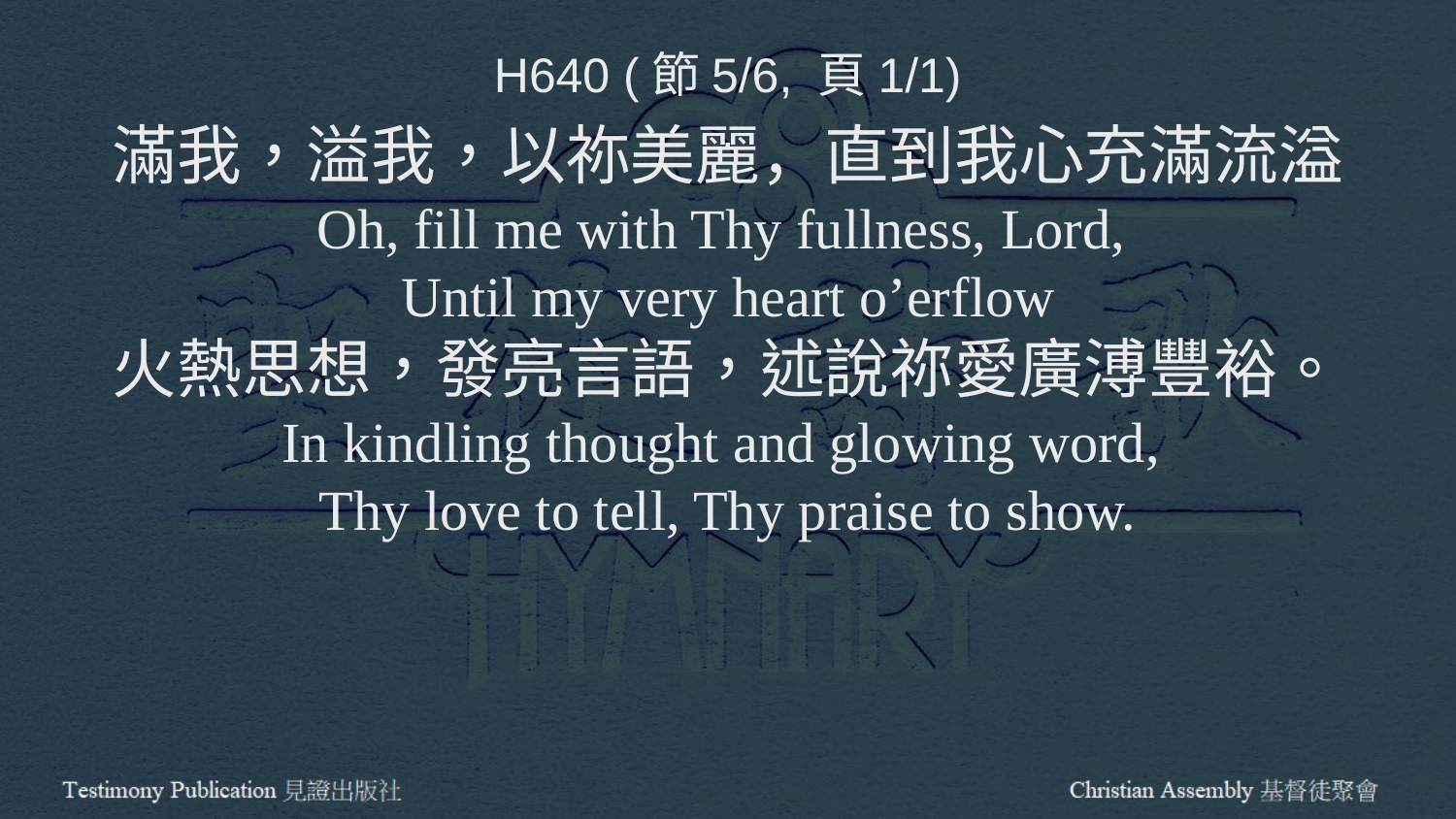

H640 (節5/6, 頁1/1)
滿我，溢我，以祢美麗，直到我心充滿流溢
Oh, fill me with Thy fullness, Lord,
Until my very heart o’erflow
火熱思想，發亮言語，述說祢愛廣溥豐裕。
In kindling thought and glowing word,
Thy love to tell, Thy praise to show.